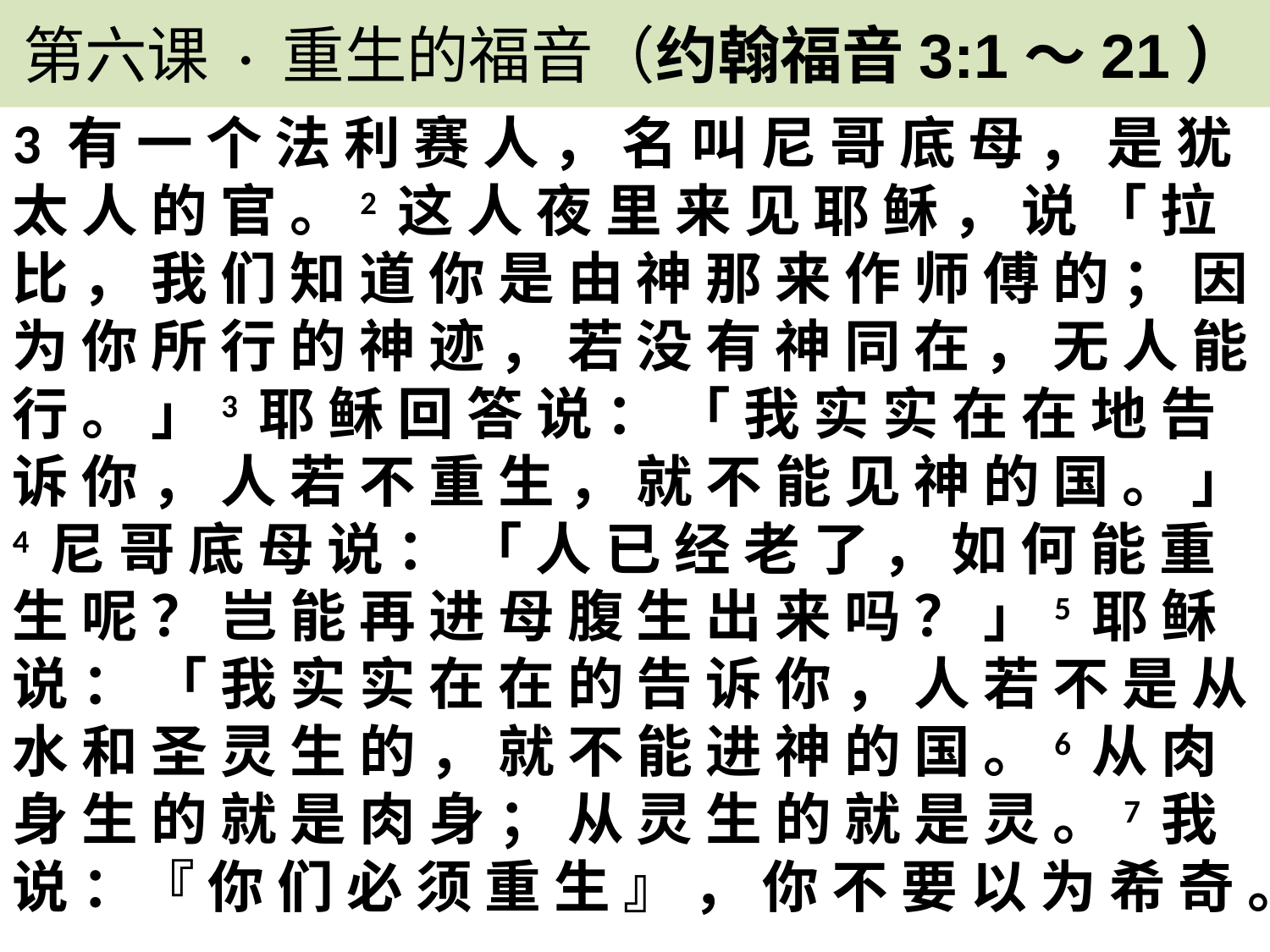

# 第六课 · 重生的福音（约翰福音3:1～21）
3 有 一 个 法 利 赛 人 ， 名 叫 尼 哥 底 母 ， 是 犹 太 人 的 官 。2 这 人 夜 里 来 见 耶 稣 ， 说 「 拉 比 ， 我 们 知 道 你 是 由 神 那 来 作 师 傅 的 ； 因 为 你 所 行 的 神 迹 ， 若 没 有 神 同 在 ， 无 人 能 行 。 」3 耶 稣 回 答 说 ： 「 我 实 实 在 在 地 告 诉 你 ， 人 若 不 重 生 ， 就 不 能 见 神 的 国 。 」
4 尼 哥 底 母 说 ： 「 人 已 经 老 了 ， 如 何 能 重 生 呢 ？ 岂 能 再 进 母 腹 生 出 来 吗 ？ 」5 耶 稣 说 ： 「 我 实 实 在 在 的 告 诉 你 ， 人 若 不 是 从 水 和 圣 灵 生 的 ， 就 不 能 进 神 的 国 。6 从 肉 身 生 的 就 是 肉 身 ； 从 灵 生 的 就 是 灵 。7 我 说 ：『 你 们 必 须 重 生 』 ， 你 不 要 以 为 希 奇 。